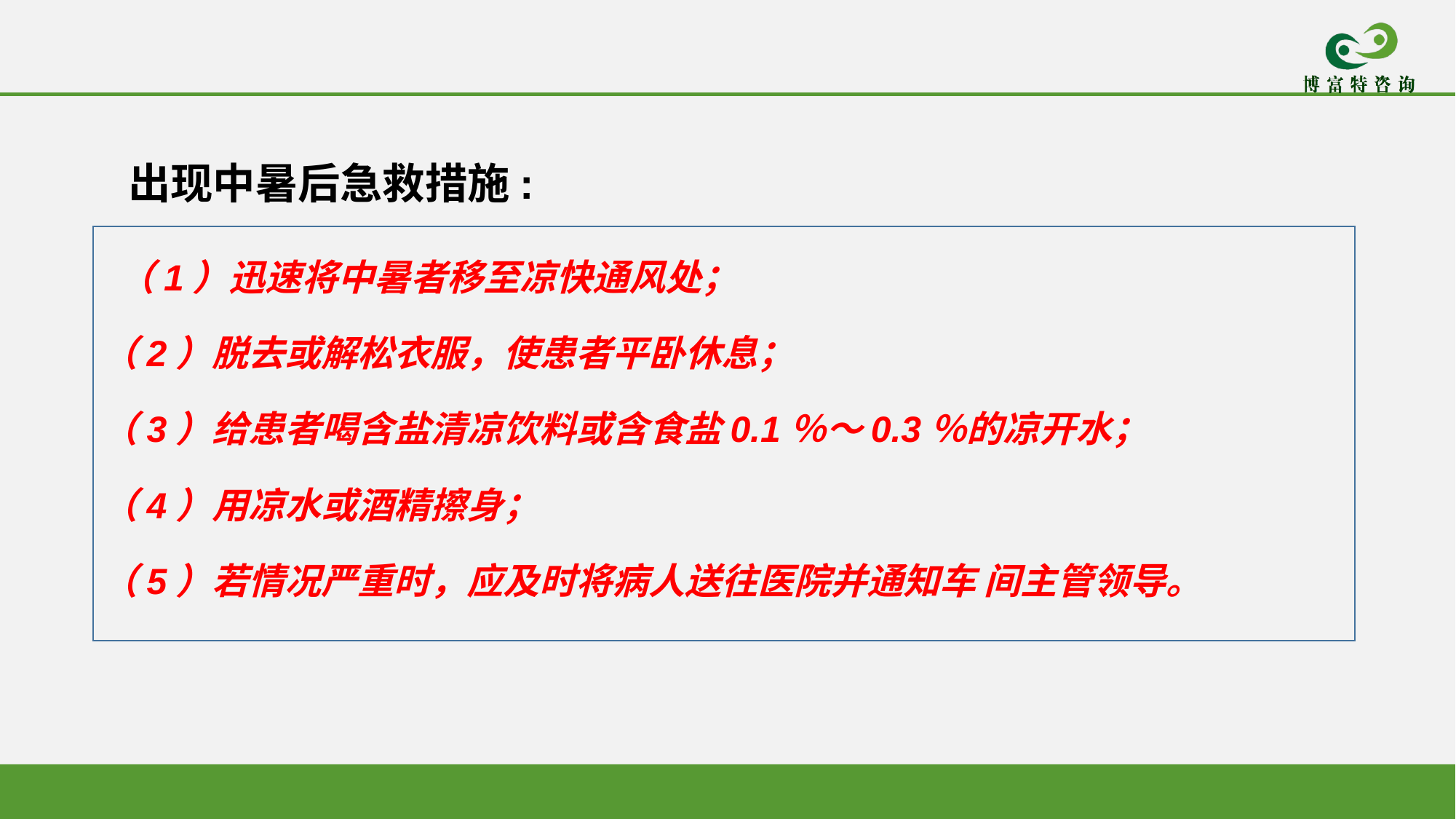

出现中暑后急救措施:
   （1）迅速将中暑者移至凉快通风处；
  （2）脱去或解松衣服，使患者平卧休息；
  （3）给患者喝含盐清凉饮料或含食盐0.1％～0.3％的凉开水；
  （4）用凉水或酒精擦身；
  （5）若情况严重时，应及时将病人送往医院并通知车 间主管领导。